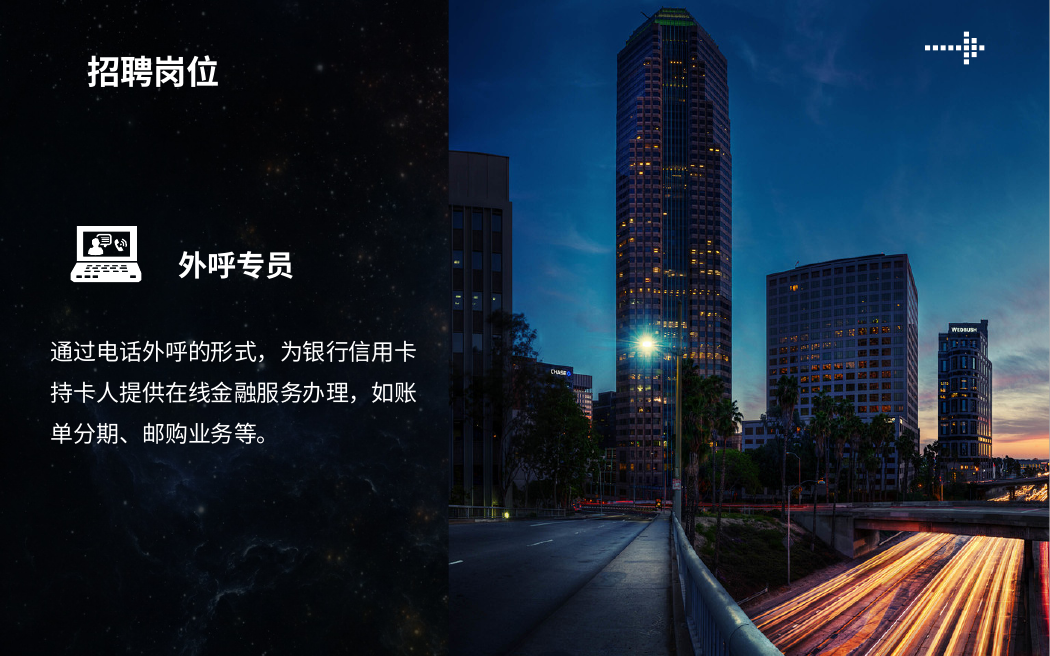

招聘岗位

外呼专员
通过电话外呼的形式，为银行信用卡持卡人提供在线金融服务办理，如账单分期、邮购业务等。